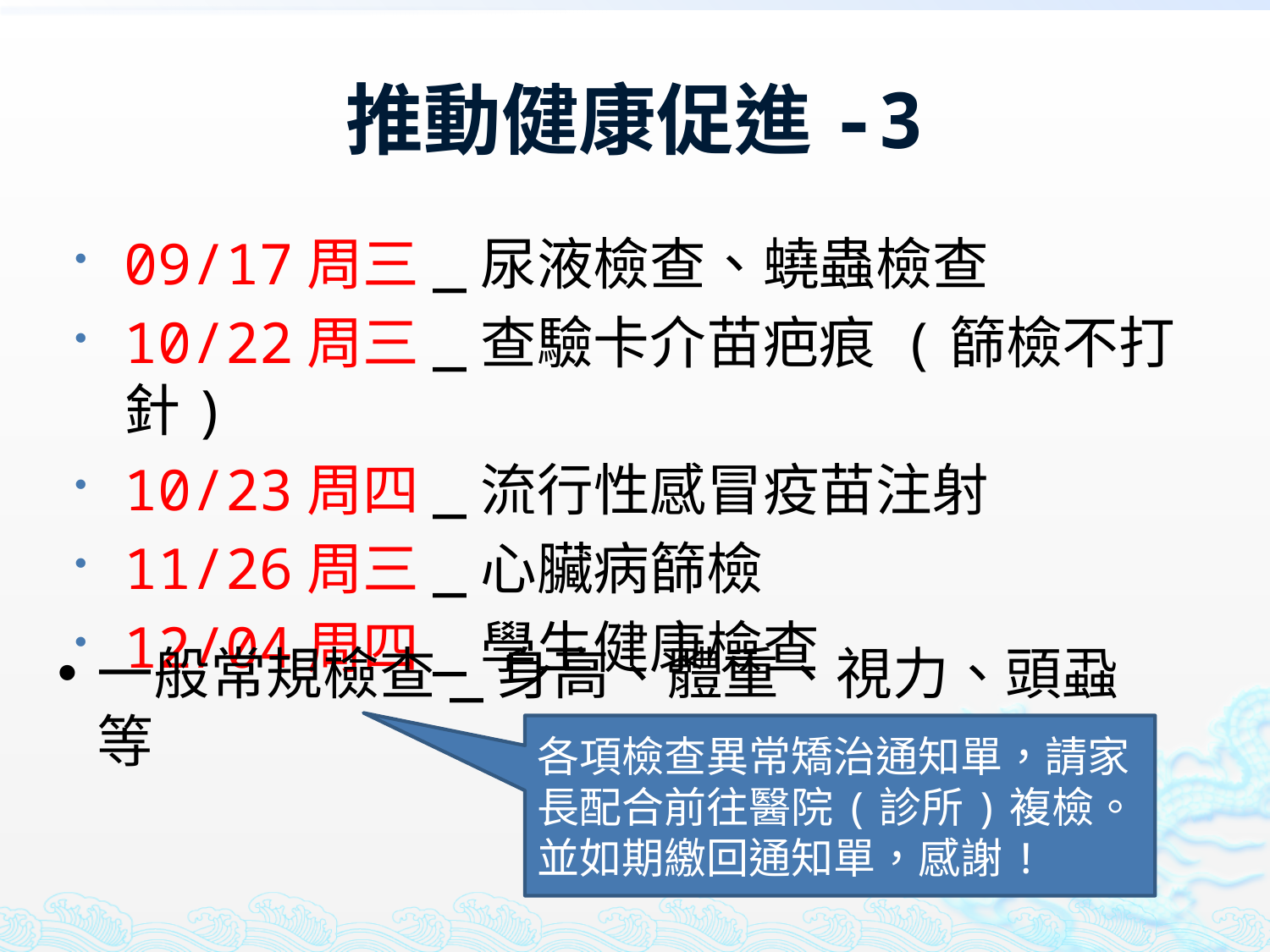

# 推動健康促進-3
09/17周三_尿液檢查、蟯蟲檢查
10/22周三_查驗卡介苗疤痕 (篩檢不打針)
10/23周四_流行性感冒疫苗注射
11/26周三_心臟病篩檢
12/04周四_學生健康檢查
一般常規檢查_身高、體重、視力、頭蝨等
各項檢查異常矯治通知單，請家長配合前往醫院(診所)複檢。並如期繳回通知單，感謝!